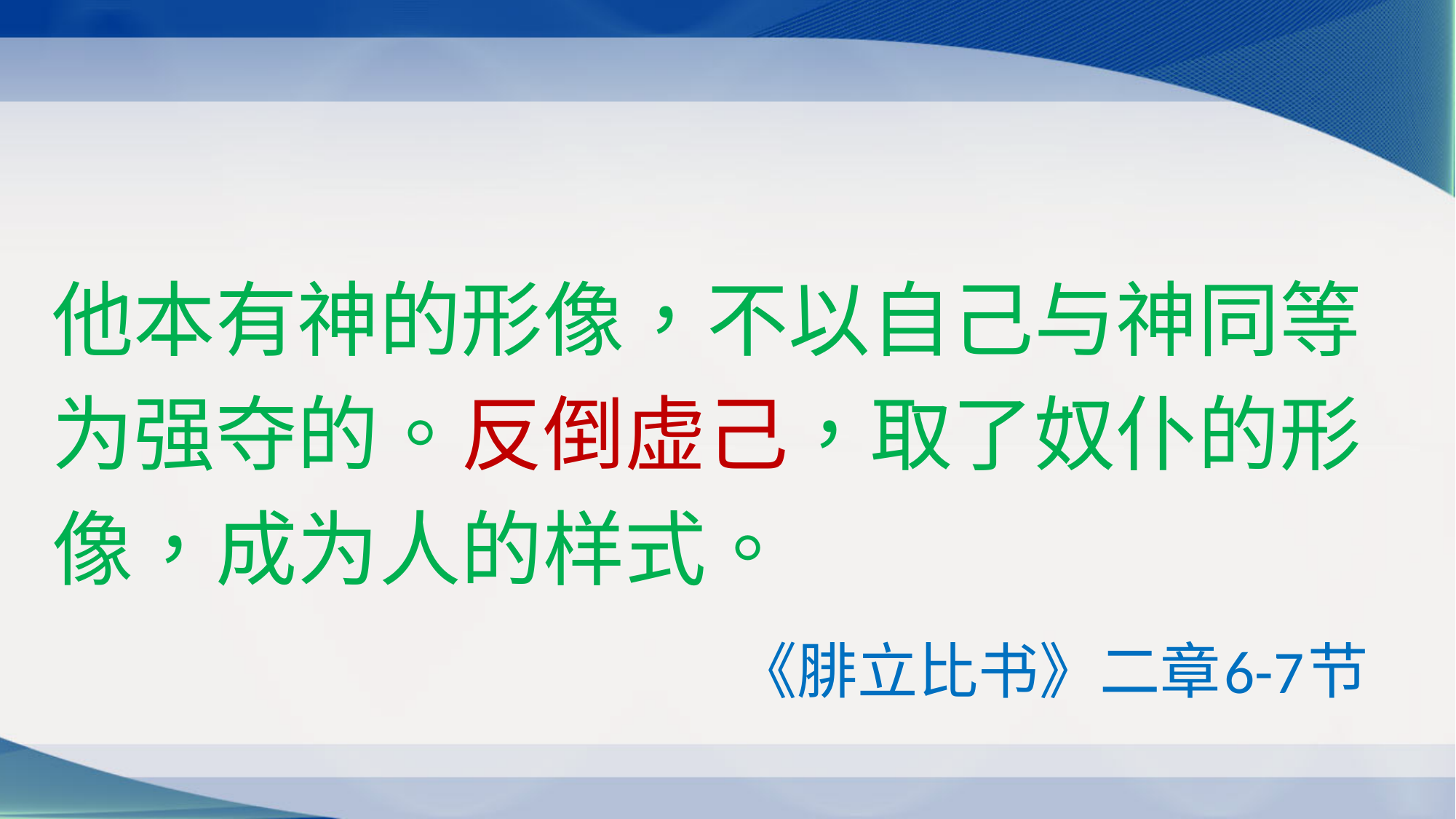

他本有神的形像，不以自己与神同等
为强夺的。反倒虚己，取了奴仆的形
像，成为人的样式。
                                     《腓立比书》二章6-7节